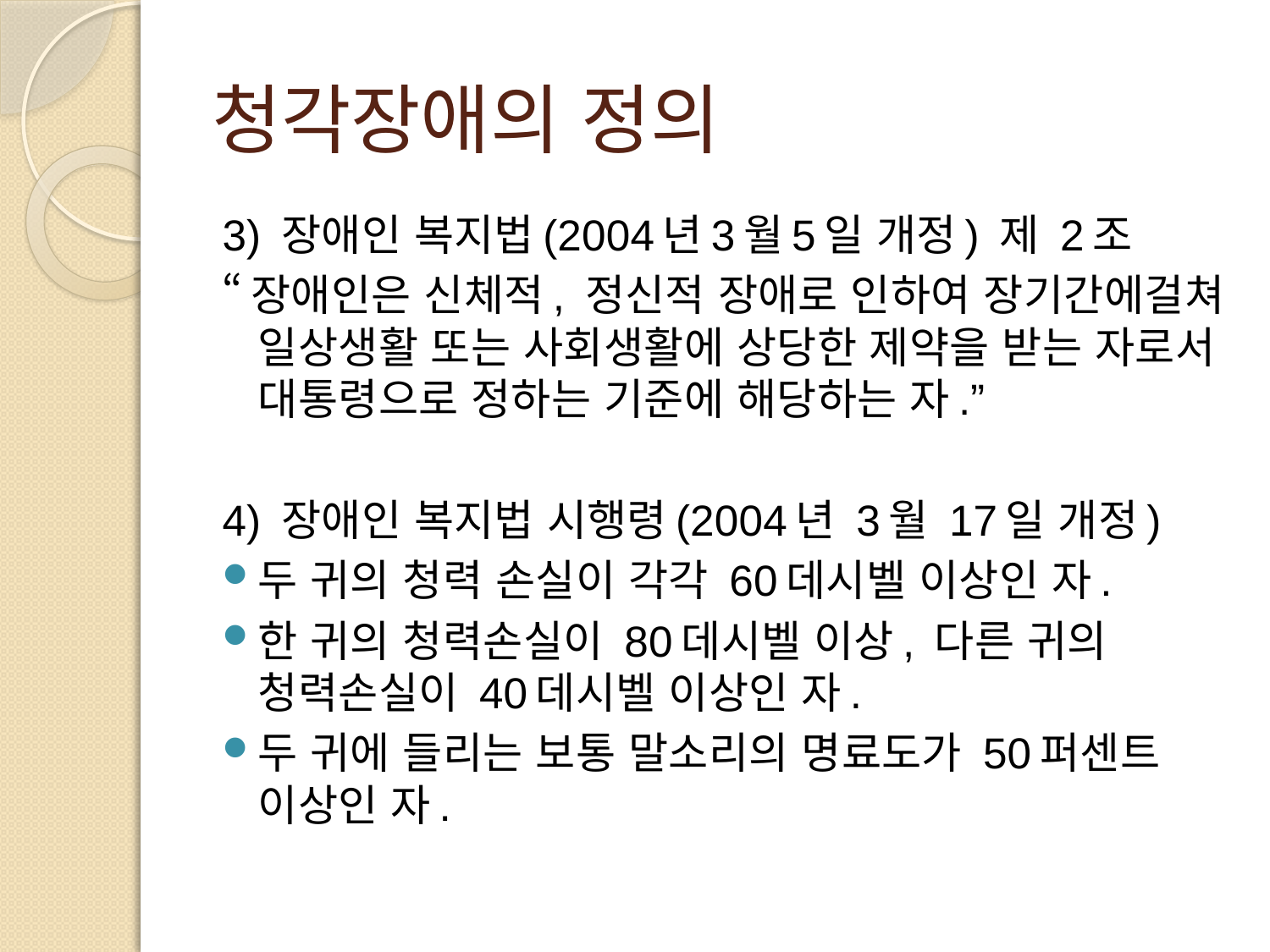

# 청각장애의 정의
3) 장애인 복지법(2004년3월5일 개정) 제 2조
“장애인은 신체적, 정신적 장애로 인하여 장기간에걸쳐 일상생활 또는 사회생활에 상당한 제약을 받는 자로서 대통령으로 정하는 기준에 해당하는 자.”

4) 장애인 복지법 시행령(2004년 3월 17일 개정)
두 귀의 청력 손실이 각각 60데시벨 이상인 자.
한 귀의 청력손실이 80데시벨 이상, 다른 귀의 청력손실이 40데시벨 이상인 자.
두 귀에 들리는 보통 말소리의 명료도가 50퍼센트 이상인 자.